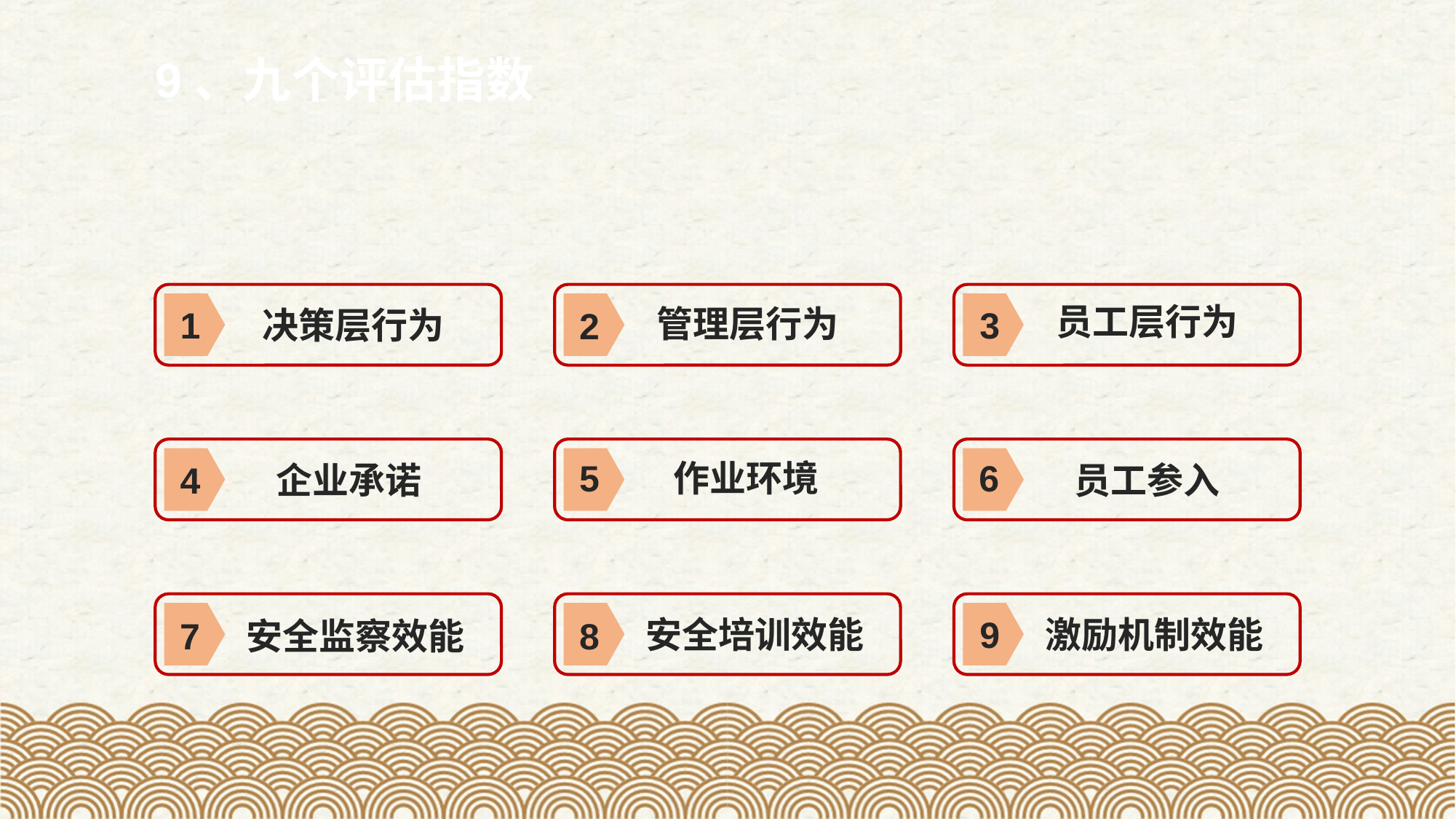

9、九个评估指数

员工层行为
管理层行为
1
决策层行为
3
2

5
作业环境
6
4
企业承诺
员工参入

安全培训效能
9
激励机制效能
7
安全监察效能
8